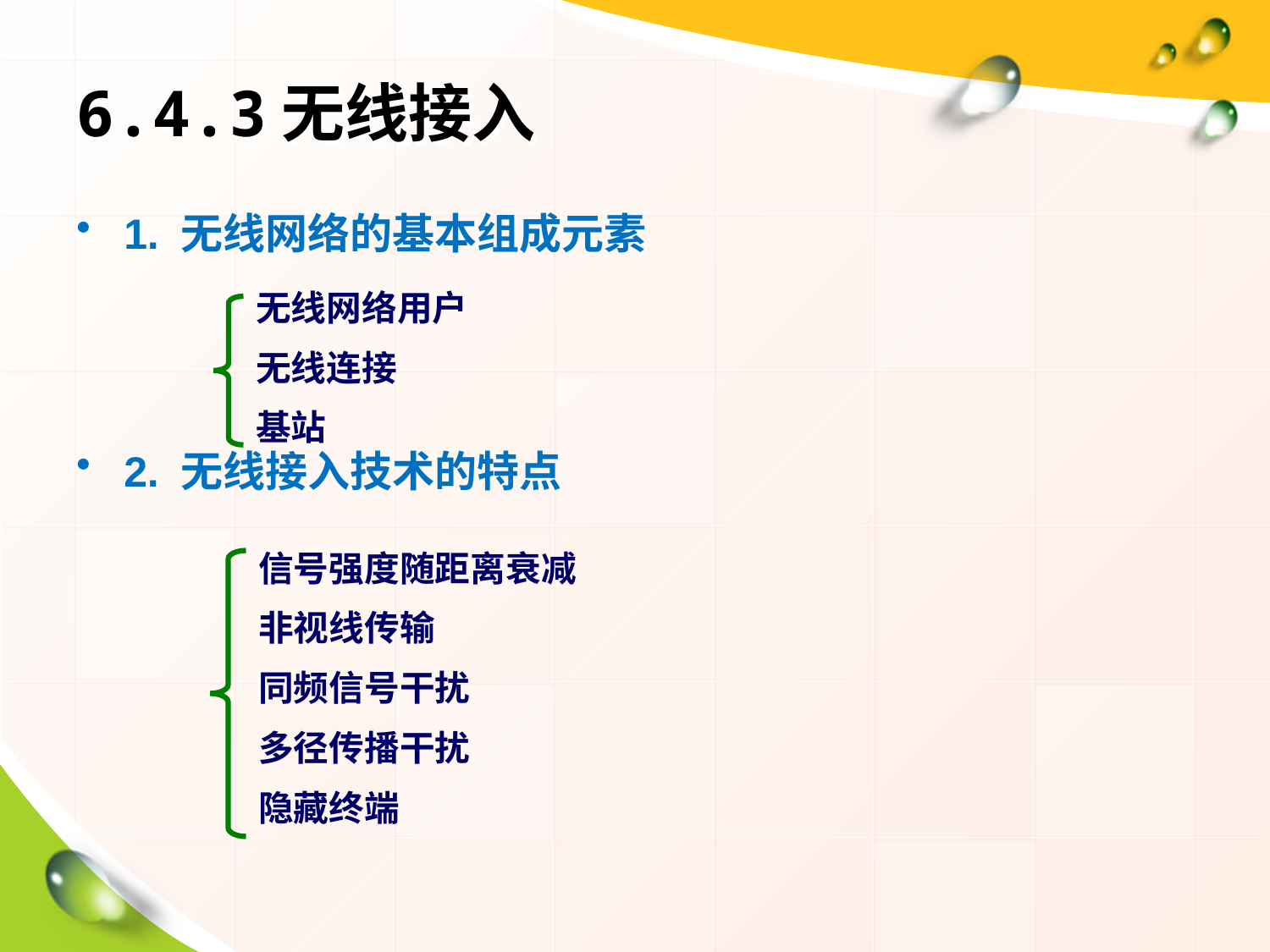

# 6.4.3无线接入
1. 无线网络的基本组成元素

2. 无线接入技术的特点

无线网络用户
无线连接
基站

信号强度随距离衰减
非视线传输
同频信号干扰
多径传播干扰
隐藏终端